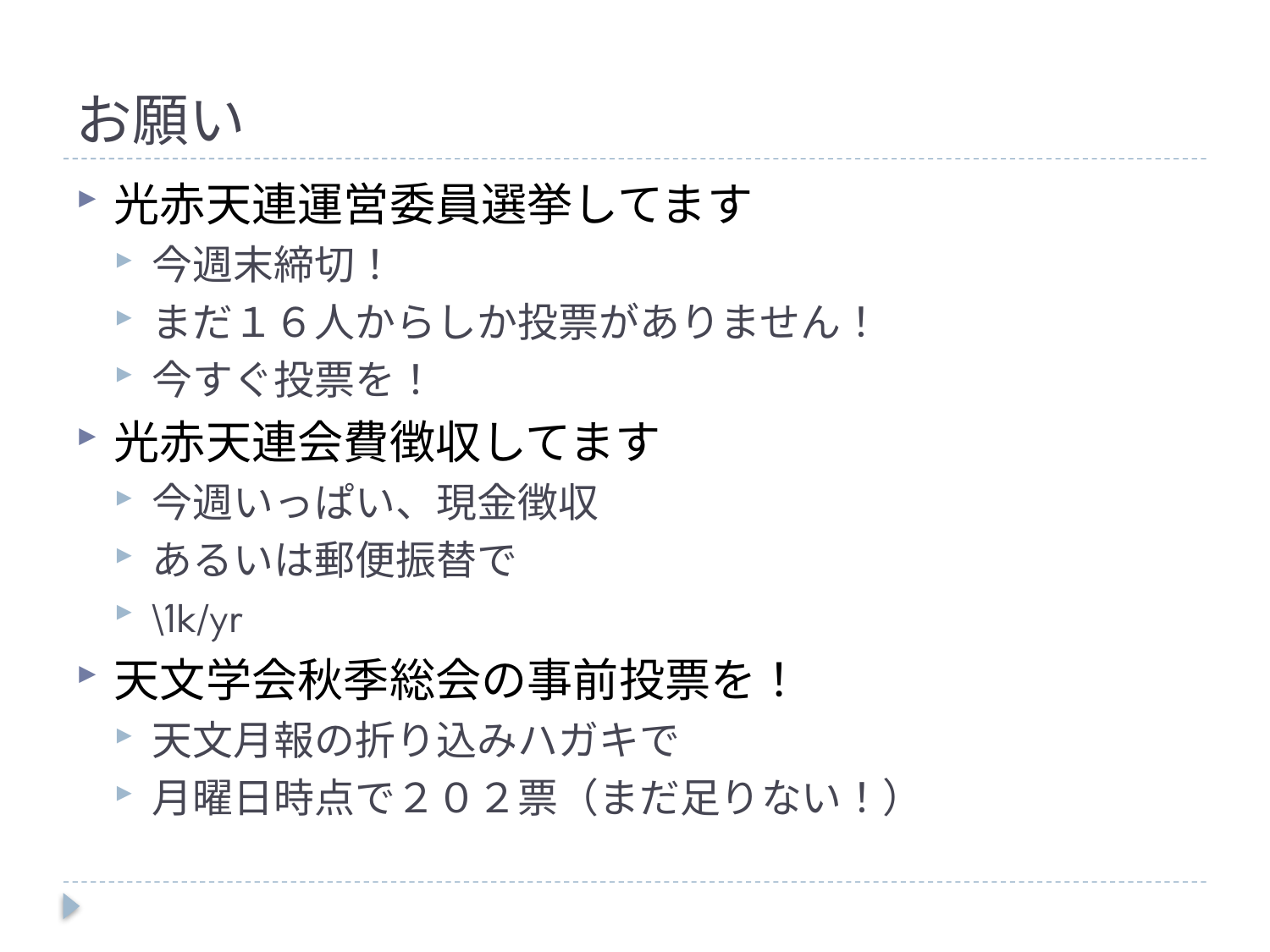

# お願い
光赤天連運営委員選挙してます
今週末締切！
まだ１６人からしか投票がありません！
今すぐ投票を！
光赤天連会費徴収してます
今週いっぱい、現金徴収
あるいは郵便振替で
\1k/yr
天文学会秋季総会の事前投票を！
天文月報の折り込みハガキで
月曜日時点で２０２票（まだ足りない！）